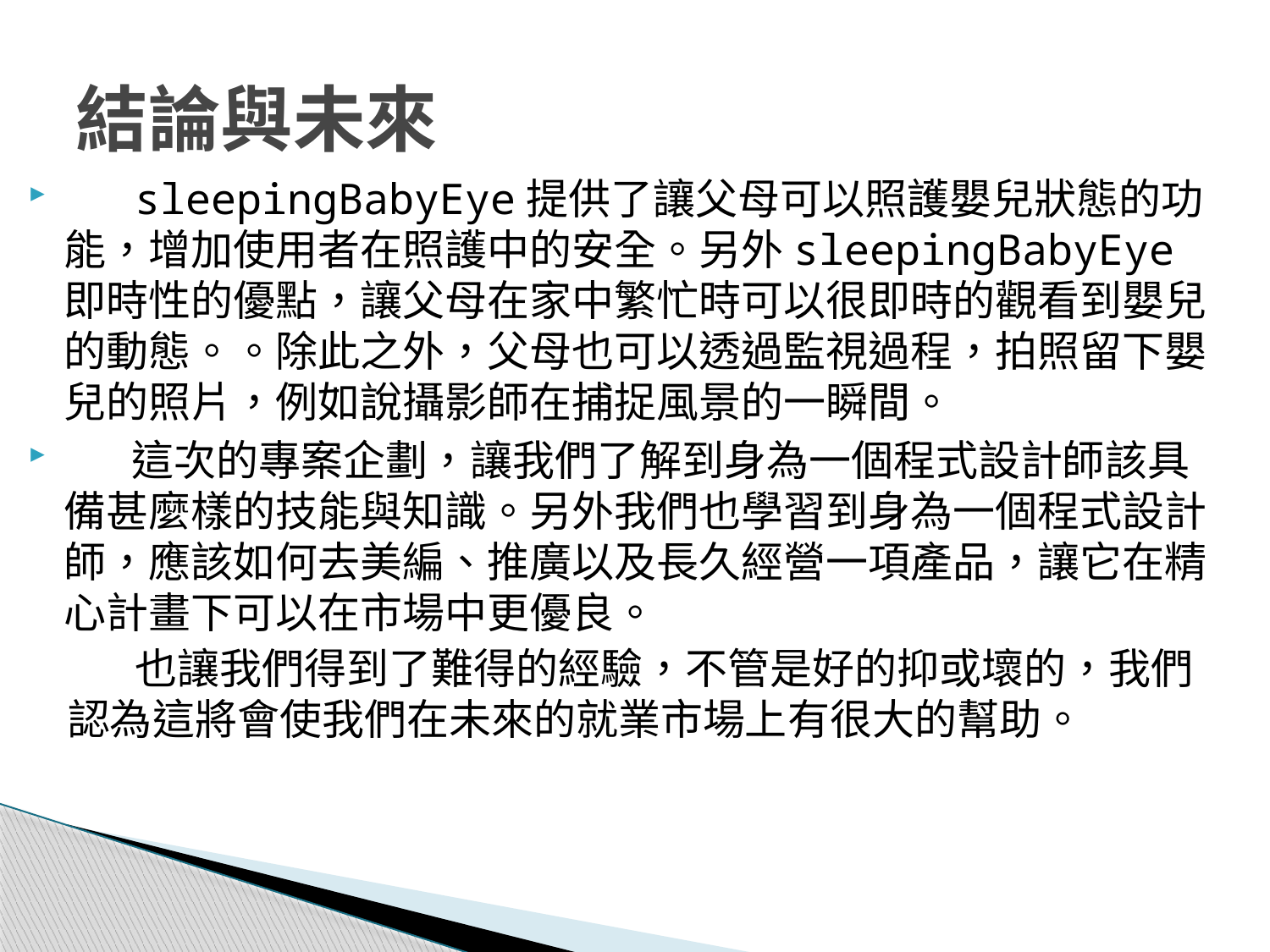

# 結論與未來
      sleepingBabyEye提供了讓父母可以照護嬰兒狀態的功能，增加使用者在照護中的安全。另外sleepingBabyEye即時性的優點，讓父母在家中繁忙時可以很即時的觀看到嬰兒的動態。。除此之外，父母也可以透過監視過程，拍照留下嬰兒的照片，例如說攝影師在捕捉風景的一瞬間。
      這次的專案企劃，讓我們了解到身為一個程式設計師該具備甚麼樣的技能與知識。另外我們也學習到身為一個程式設計師，應該如何去美編、推廣以及長久經營一項產品，讓它在精心計畫下可以在市場中更優良。
      也讓我們得到了難得的經驗，不管是好的抑或壞的，我們認為這將會使我們在未來的就業市場上有很大的幫助。